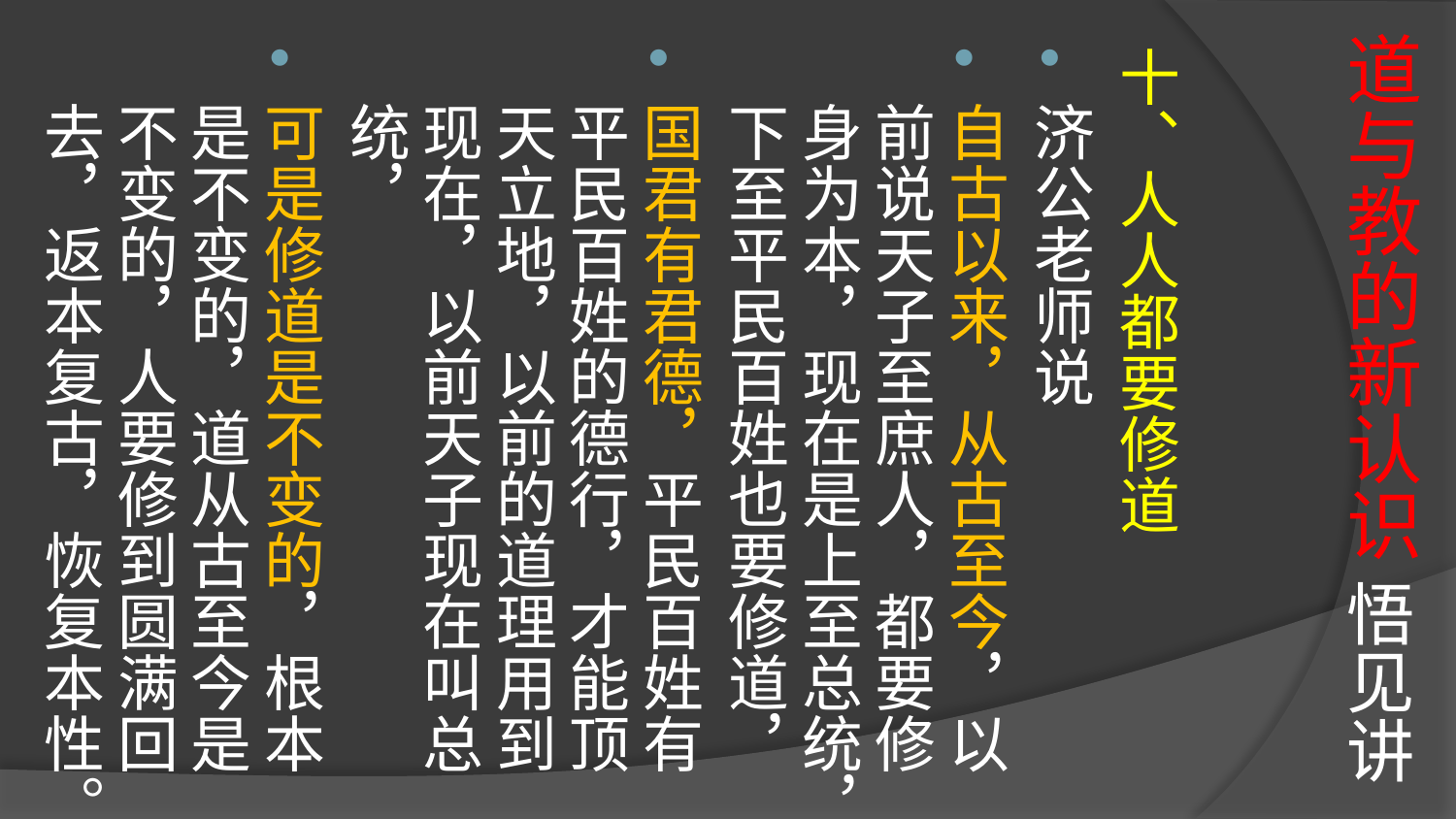

# 道与教的新认识 悟见讲
十、人人都要修道
济公老师说
自古以来，从古至今，以前说天子至庶人，都要修身为本，现在是上至总统，下至平民百姓也要修道，
国君有君德，平民百姓有平民百姓的德行，才能顶天立地，以前的道理用到现在，以前天子现在叫总统，
可是修道是不变的，根本是不变的，道从古至今是不变的，人要修到圆满回去，返本复古，恢复本性。